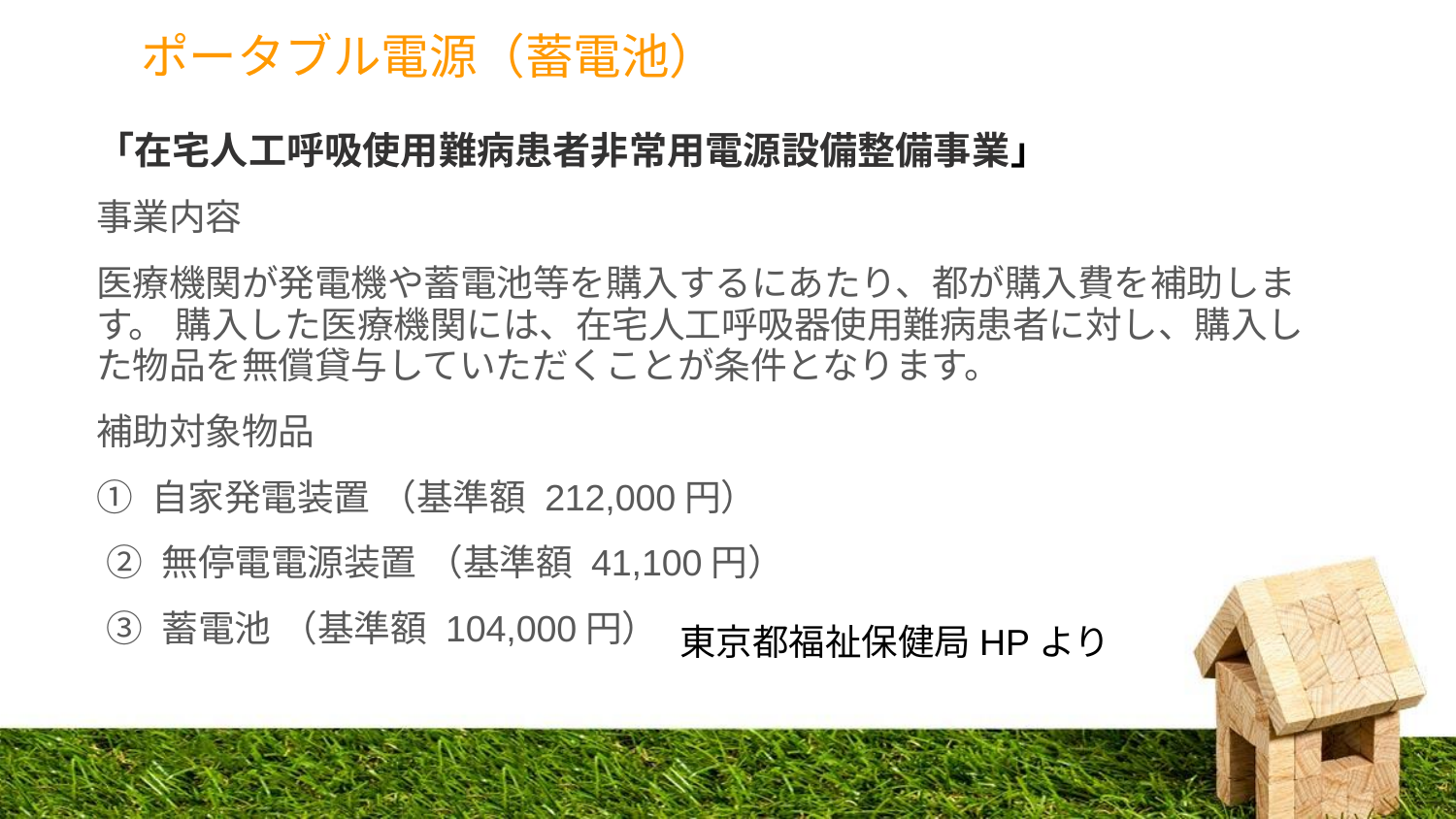

# ポータブル電源（蓄電池）
「在宅人工呼吸使用難病患者非常用電源設備整備事業」
事業内容
医療機関が発電機や蓄電池等を購入するにあたり、都が購入費を補助します。 購入した医療機関には、在宅人工呼吸器使用難病患者に対し、購入した物品を無償貸与していただくことが条件となります。
補助対象物品
① 自家発電装置 （基準額 212,000円）
 ② 無停電電源装置 （基準額 41,100円）
 ③ 蓄電池 （基準額 104,000円）
東京都福祉保健局HPより